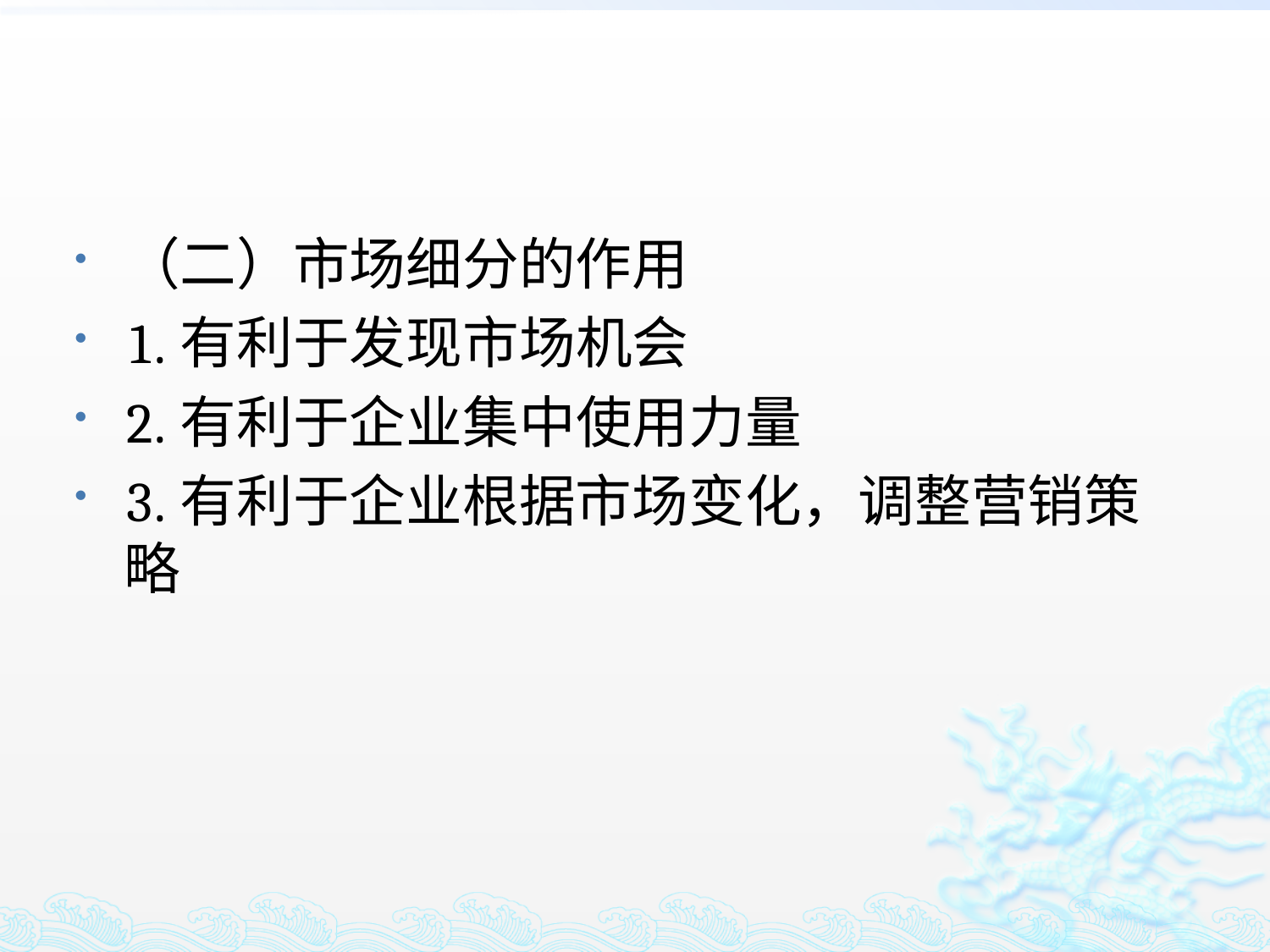

#
（二）市场细分的作用
1.有利于发现市场机会
2.有利于企业集中使用力量
3.有利于企业根据市场变化，调整营销策略